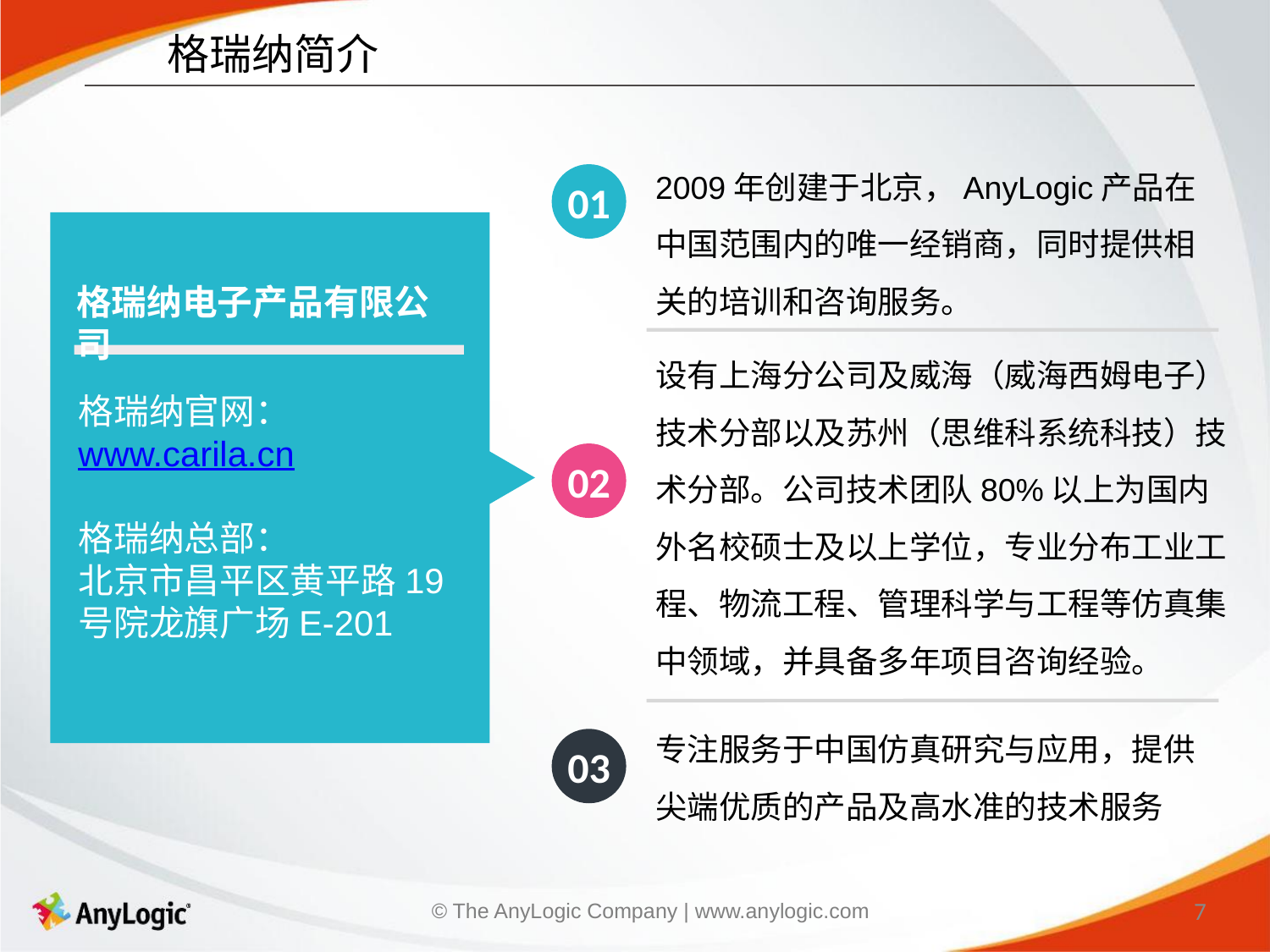

格瑞纳简介
2009年创建于北京，AnyLogic产品在中国范围内的唯一经销商，同时提供相关的培训和咨询服务。
01

格瑞纳电子产品有限公司

设有上海分公司及威海（威海西姆电子）技术分部以及苏州（思维科系统科技）技术分部。公司技术团队80%以上为国内外名校硕士及以上学位，专业分布工业工程、物流工程、管理科学与工程等仿真集中领域，并具备多年项目咨询经验。

格瑞纳官网：www.carila.cn

格瑞纳总部：
北京市昌平区黄平路19号院龙旗广场E-201

02

专注服务于中国仿真研究与应用，提供尖端优质的产品及高水准的技术服务
03
7
© The AnyLogic Company | www.anylogic.com